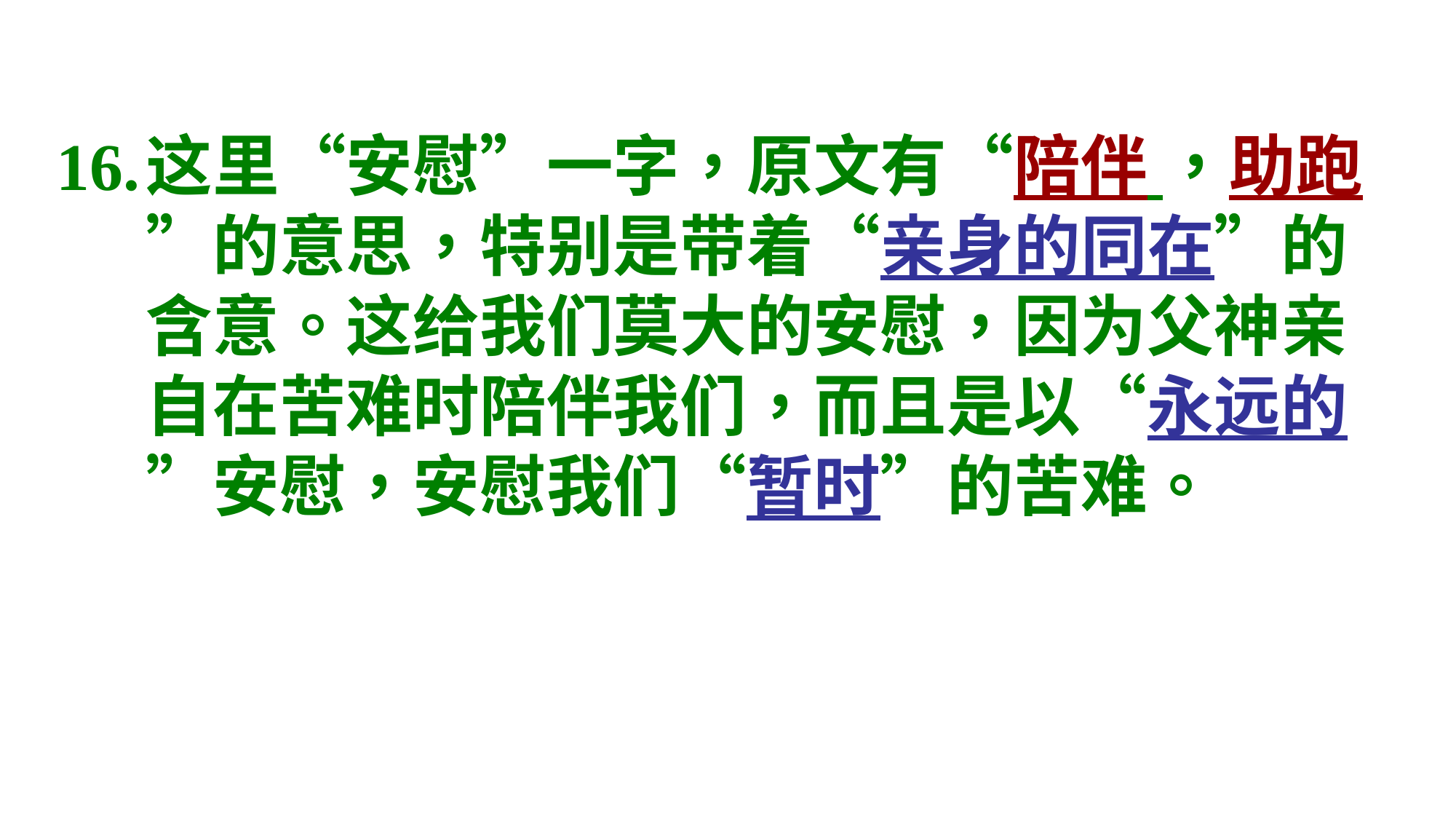

16.	这里“安慰”一字，原文有“陪伴 ，助跑”的意思，特别是带着“亲身的同在”的含意。这给我们莫大的安慰，因为父神亲自在苦难时陪伴我们，而且是以“永远的”安慰，安慰我们“暂时”的苦难。